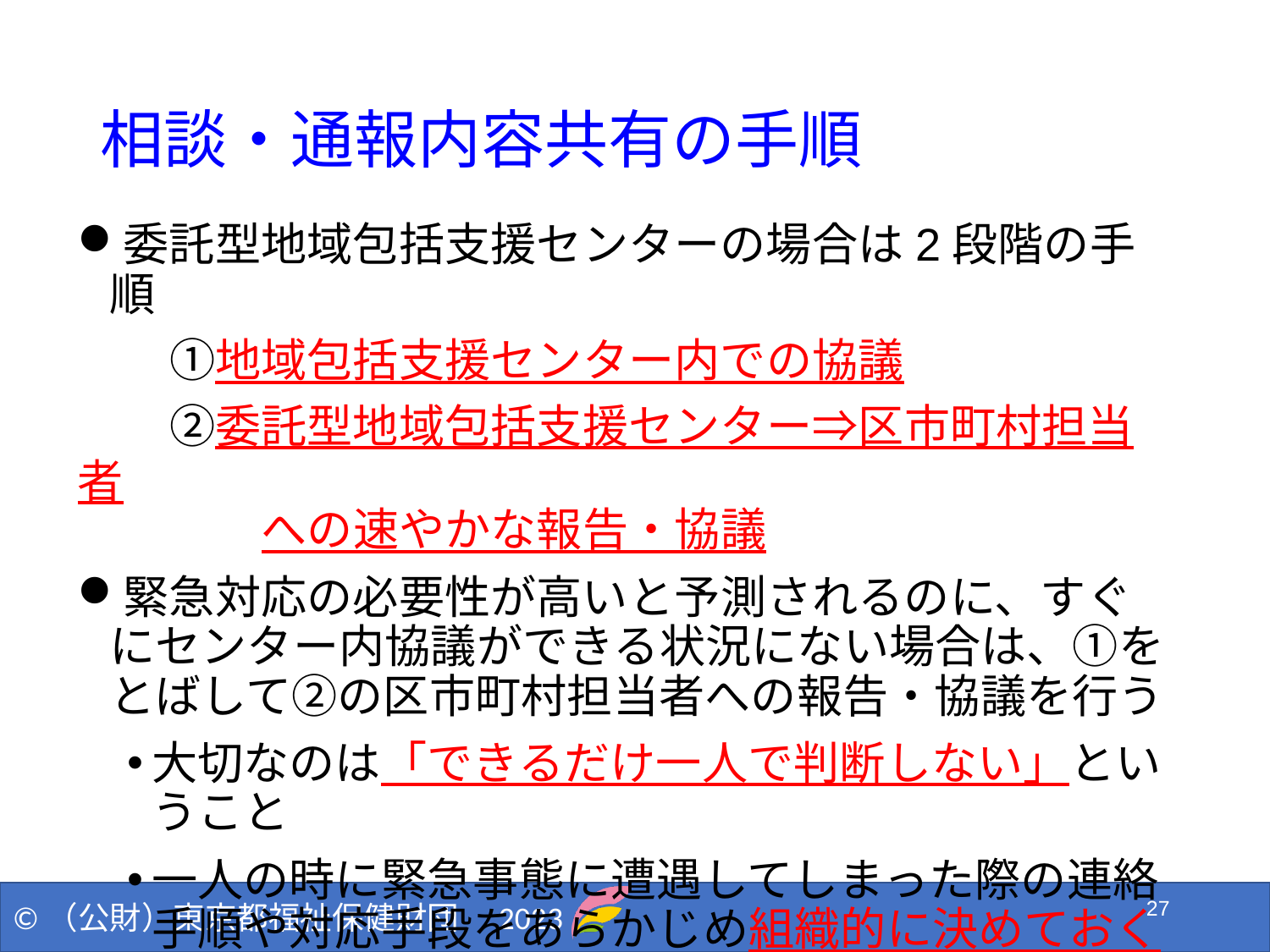

# 相談・通報内容共有の手順
委託型地域包括支援センターの場合は2段階の手順
　　①地域包括支援センター内での協議
　　②委託型地域包括支援センター⇒区市町村担当者
　　　　への速やかな報告・協議
緊急対応の必要性が高いと予測されるのに、すぐにセンター内協議ができる状況にない場合は、①をとばして②の区市町村担当者への報告・協議を行う
大切なのは「できるだけ一人で判断しない」ということ
一人の時に緊急事態に遭遇してしまった際の連絡手順や対応手段をあらかじめ組織的に決めておく
27